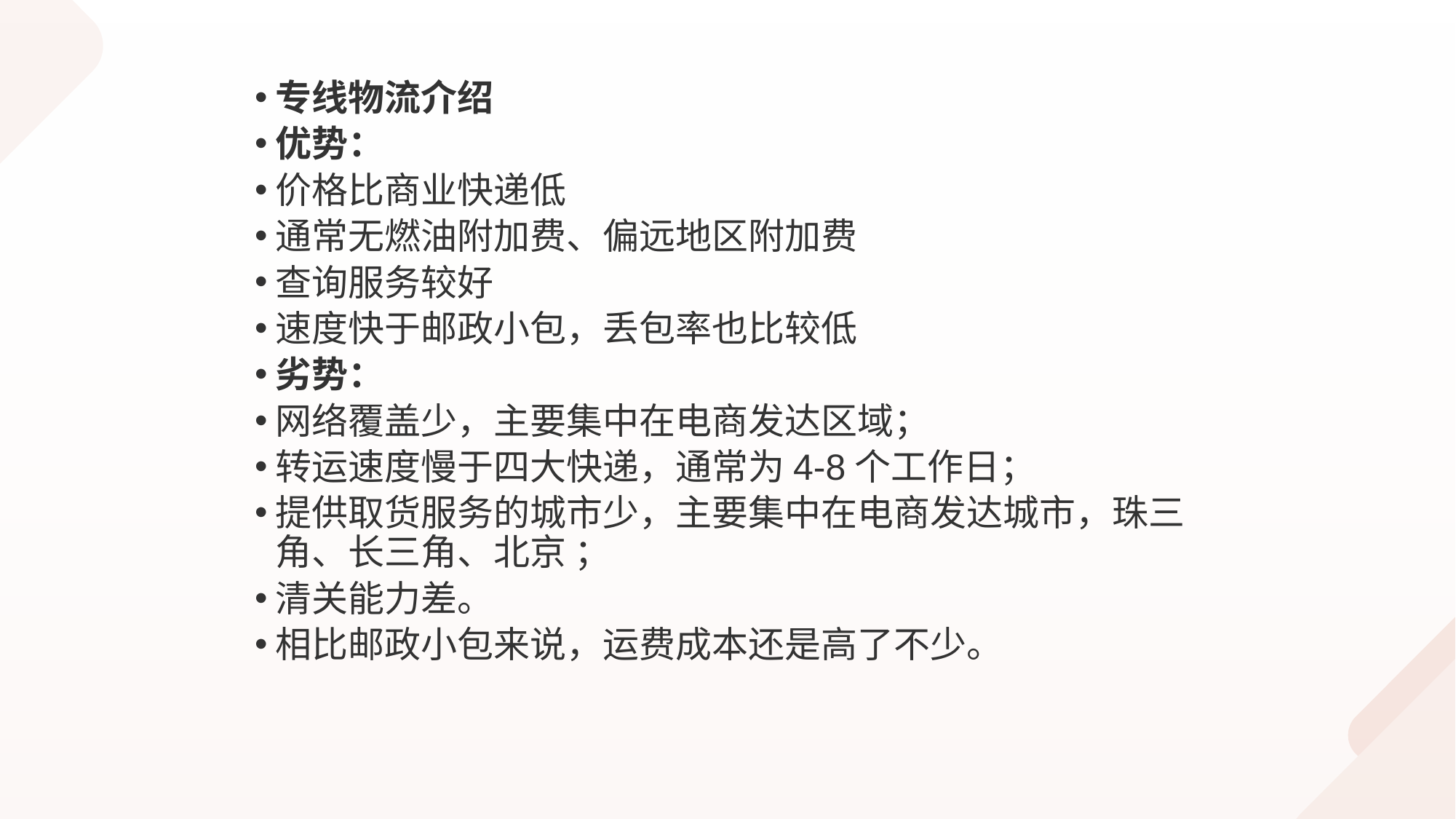

专线物流介绍
优势：
价格比商业快递低
通常无燃油附加费、偏远地区附加费
查询服务较好
速度快于邮政小包，丢包率也比较低
劣势：
网络覆盖少，主要集中在电商发达区域；
转运速度慢于四大快递，通常为4-8个工作日；
提供取货服务的城市少，主要集中在电商发达城市，珠三角、长三角、北京 ；
清关能力差。
相比邮政小包来说，运费成本还是高了不少。